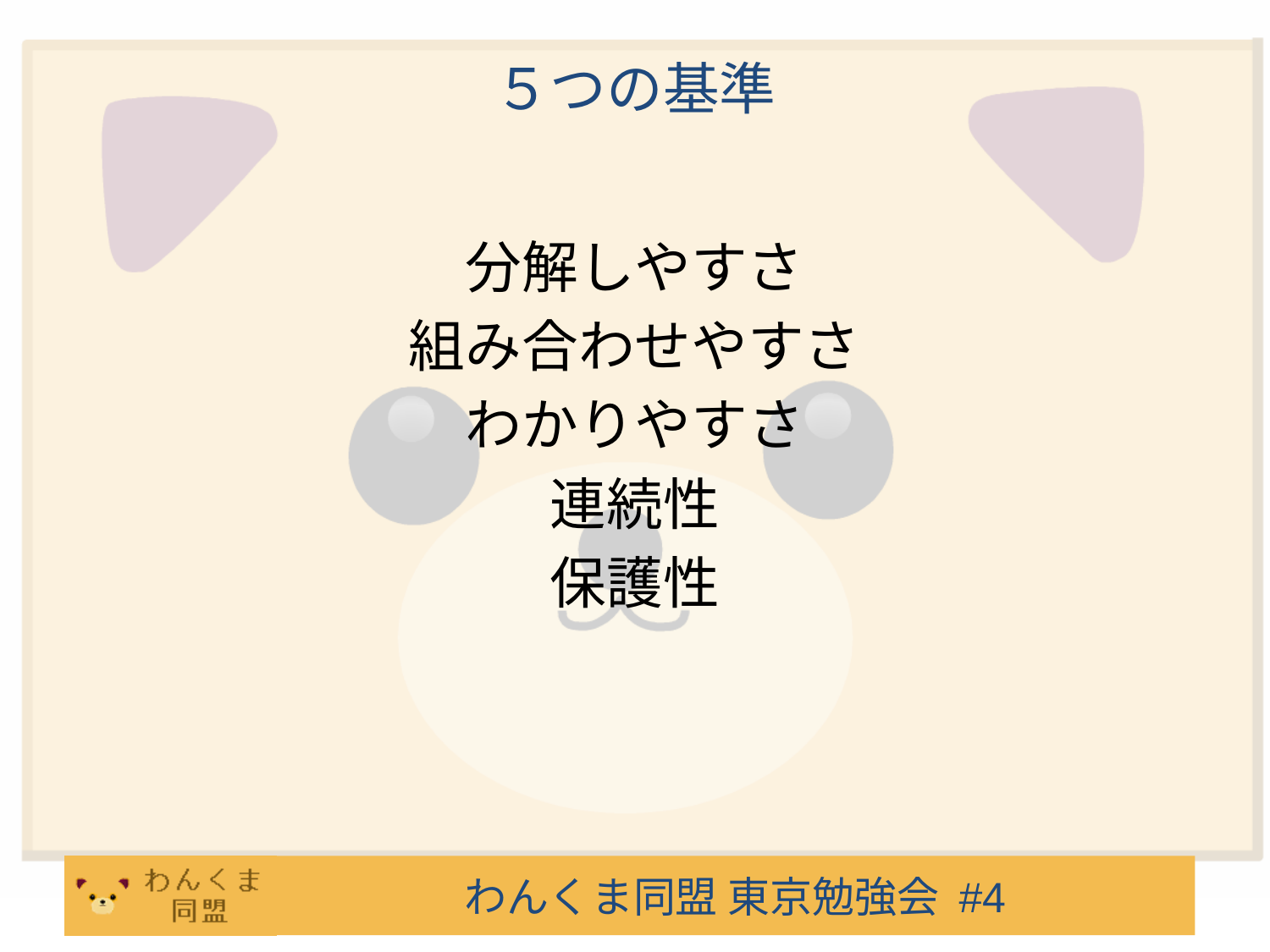

# ５つの基準

分解しやすさ
組み合わせやすさ
わかりやすさ
連続性
保護性